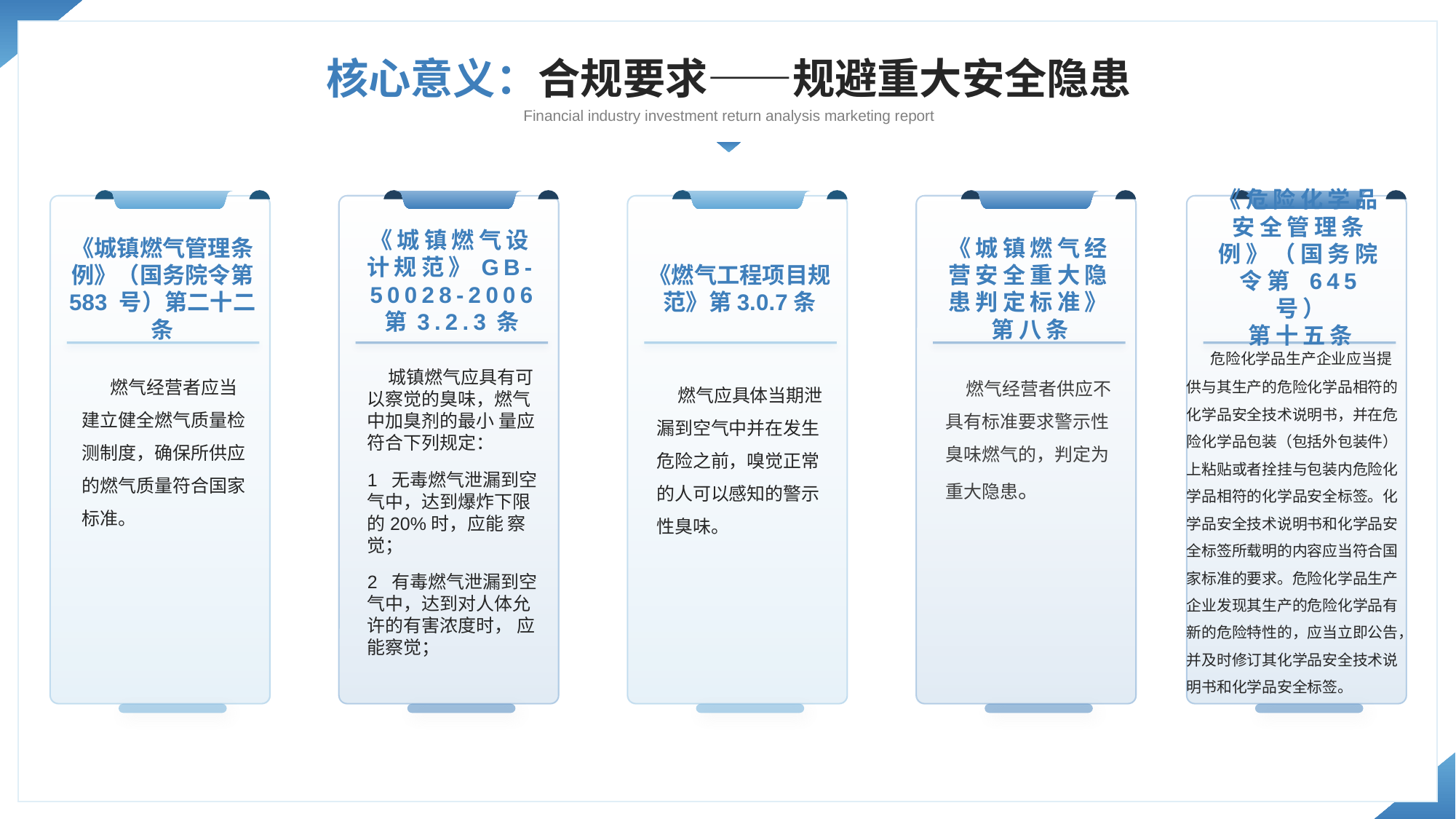

核心意义：合规要求——规避重大安全隐患
Financial industry investment return analysis marketing report

《危险化学品安全管理条例》（国务院令第 645 号）
第十五条
《城镇燃气设计规范》GB-50028-2006
第3.2.3条

《城镇燃气管理条例》（国务院令第 583 号）第二十二条

《燃气工程项目规范》第3.0.7条

《城镇燃气经营安全重大隐患判定标准》第八条

    危险化学品生产企业应当提供与其生产的危险化学品相符的化学品安全技术说明书，并在危险化学品包装（包括外包装件）上粘贴或者拴挂与包装内危险化学品相符的化学品安全标签。化学品安全技术说明书和化学品安全标签所载明的内容应当符合国家标准的要求。危险化学品生产企业发现其生产的危险化学品有新的危险特性的，应当立即公告，并及时修订其化学品安全技术说明书和化学品安全标签。

    城镇燃气应具有可以察觉的臭味，燃气中加臭剂的最小 量应符合下列规定：
1  无毒燃气泄漏到空气中，达到爆炸下限的20%时，应能 察觉；
2  有毒燃气泄漏到空气中，达到对人体允许的有害浓度时， 应能察觉；

      燃气经营者应当建立健全燃气质量检测制度，确保所供应的燃气质量符合国家 标准。

    燃气经营者供应不具有标准要求警示性臭味燃气的，判定为重大隐患。

    燃气应具体当期泄漏到空气中并在发生危险之前，嗅觉正常的人可以感知的警示性臭味。